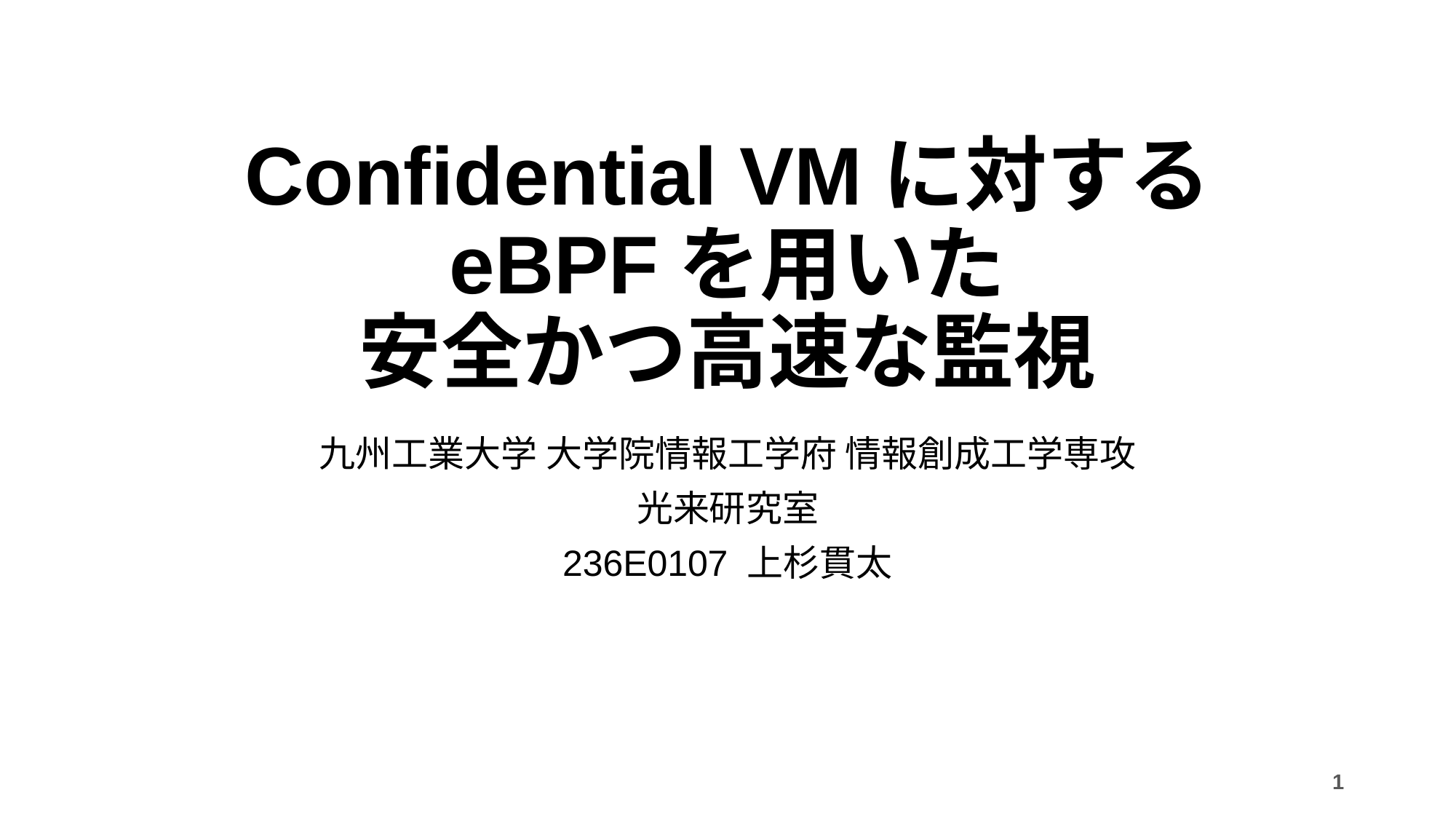

# Confidential VMに対する eBPFを用いた 安全かつ高速な監視
九州工業大学 大学院情報工学府 情報創成工学専攻
光来研究室
236E0107 上杉貫太

1